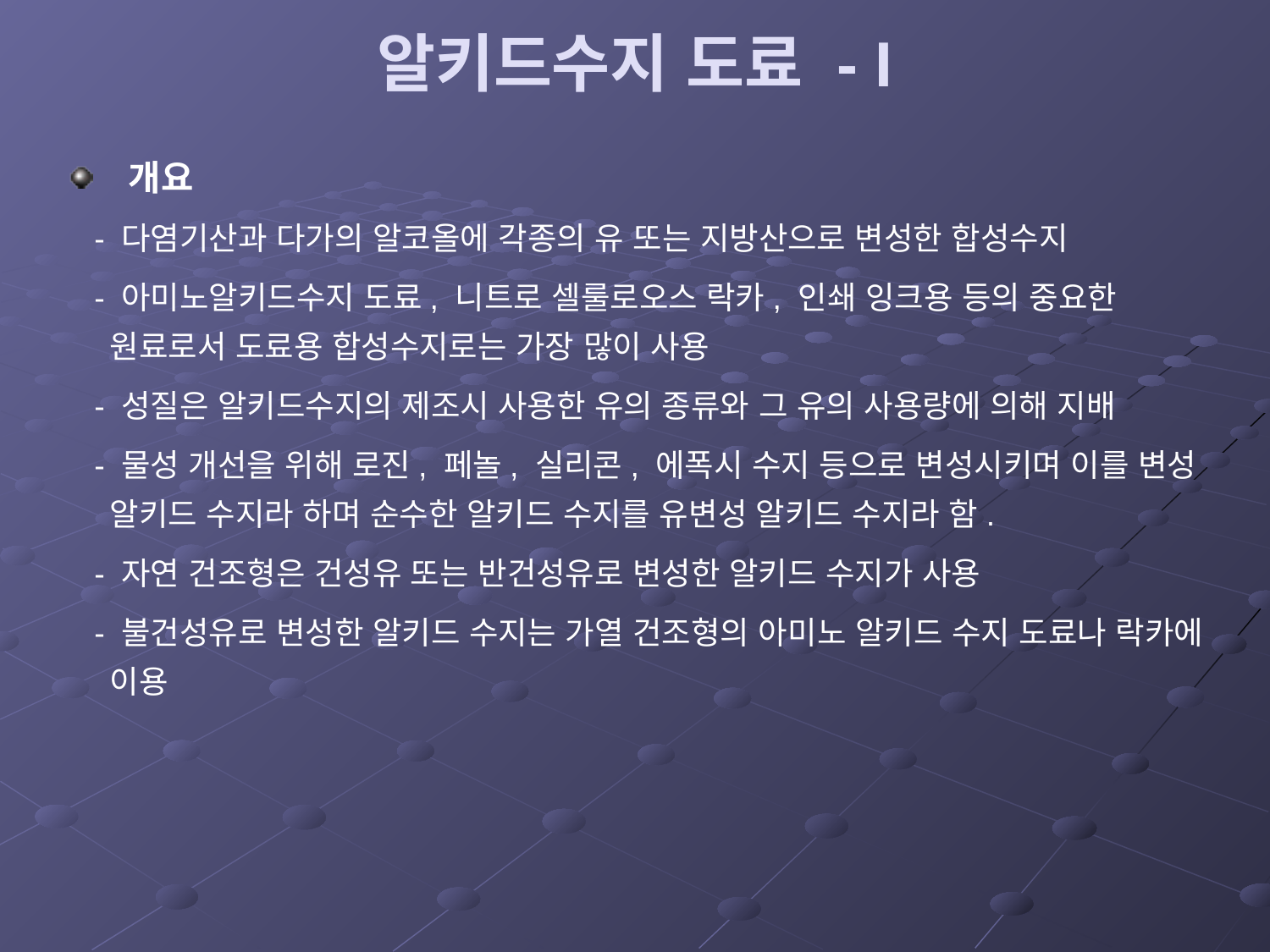

# 알키드수지 도료 - I
 개요
   - 다염기산과 다가의 알코올에 각종의 유 또는 지방산으로 변성한 합성수지
   - 아미노알키드수지 도료, 니트로 셀룰로오스 락카, 인쇄 잉크용 등의 중요한 원료로서 도료용 합성수지로는 가장 많이 사용
   - 성질은 알키드수지의 제조시 사용한 유의 종류와 그 유의 사용량에 의해 지배
   - 물성 개선을 위해 로진, 페놀, 실리콘, 에폭시 수지 등으로 변성시키며 이를 변성 알키드 수지라 하며 순수한 알키드 수지를 유변성 알키드 수지라 함.
   - 자연 건조형은 건성유 또는 반건성유로 변성한 알키드 수지가 사용
   - 불건성유로 변성한 알키드 수지는 가열 건조형의 아미노 알키드 수지 도료나 락카에 이용